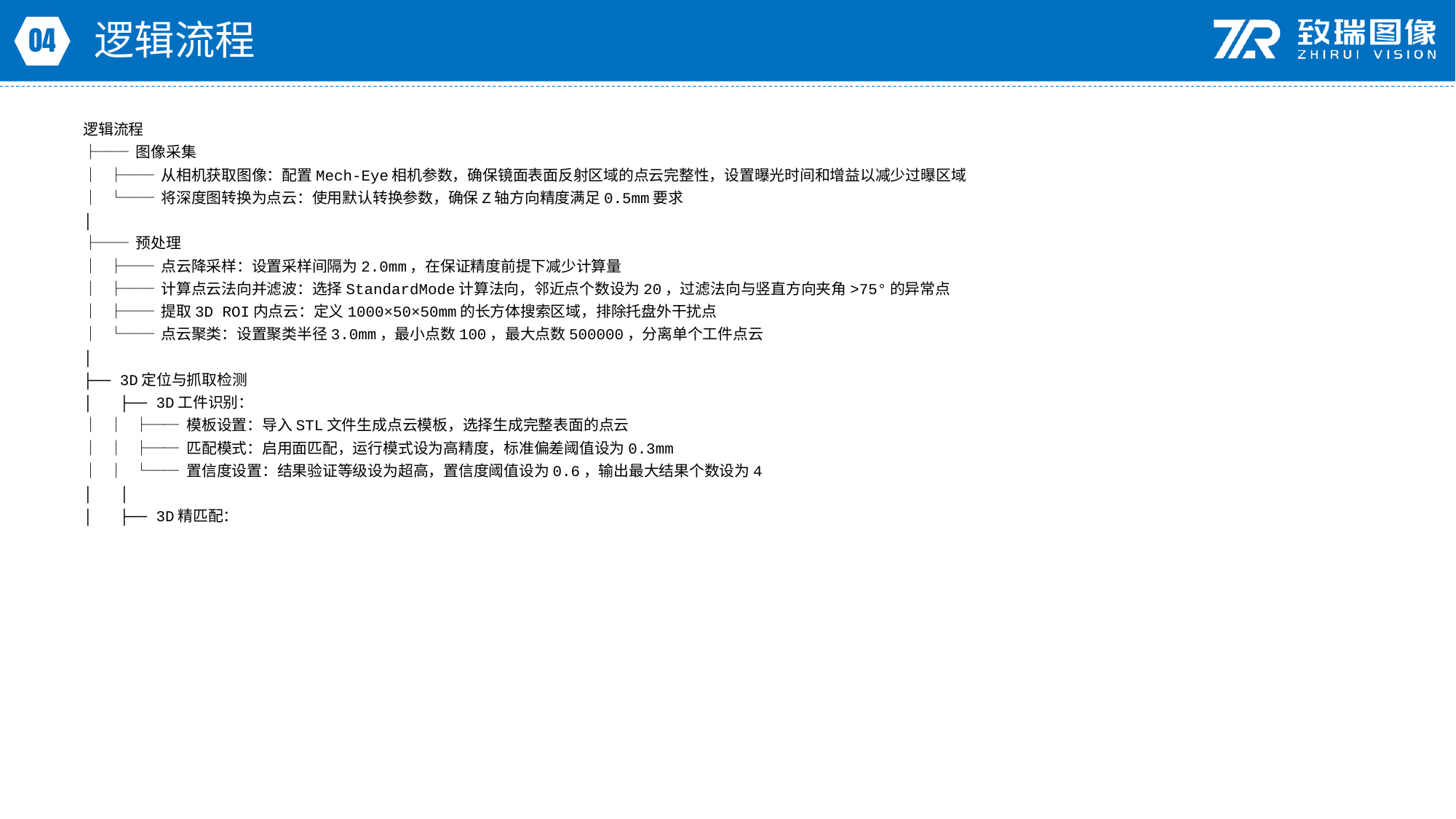

逻辑流程
04

逻辑流程
├── 图像采集
│   ├── 从相机获取图像：配置Mech-Eye相机参数，确保镜面表面反射区域的点云完整性，设置曝光时间和增益以减少过曝区域
│   └── 将深度图转换为点云：使用默认转换参数，确保Z轴方向精度满足0.5mm要求
│
├── 预处理
│   ├── 点云降采样：设置采样间隔为2.0mm，在保证精度前提下减少计算量
│   ├── 计算点云法向并滤波：选择StandardMode计算法向，邻近点个数设为20，过滤法向与竖直方向夹角>75°的异常点
│   ├── 提取3D ROI内点云：定义1000×50×50mm的长方体搜索区域，排除托盘外干扰点
│   └── 点云聚类：设置聚类半径3.0mm，最小点数100，最大点数500000，分离单个工件点云
│
├── 3D定位与抓取检测
│   ├── 3D工件识别：
│   │   ├── 模板设置：导入STL文件生成点云模板，选择生成完整表面的点云
│   │   ├── 匹配模式：启用面匹配，运行模式设为高精度，标准偏差阈值设为0.3mm
│   │   └── 置信度设置：结果验证等级设为超高，置信度阈值设为0.6，输出最大结果个数设为4
│   │
│   ├── 3D精匹配：